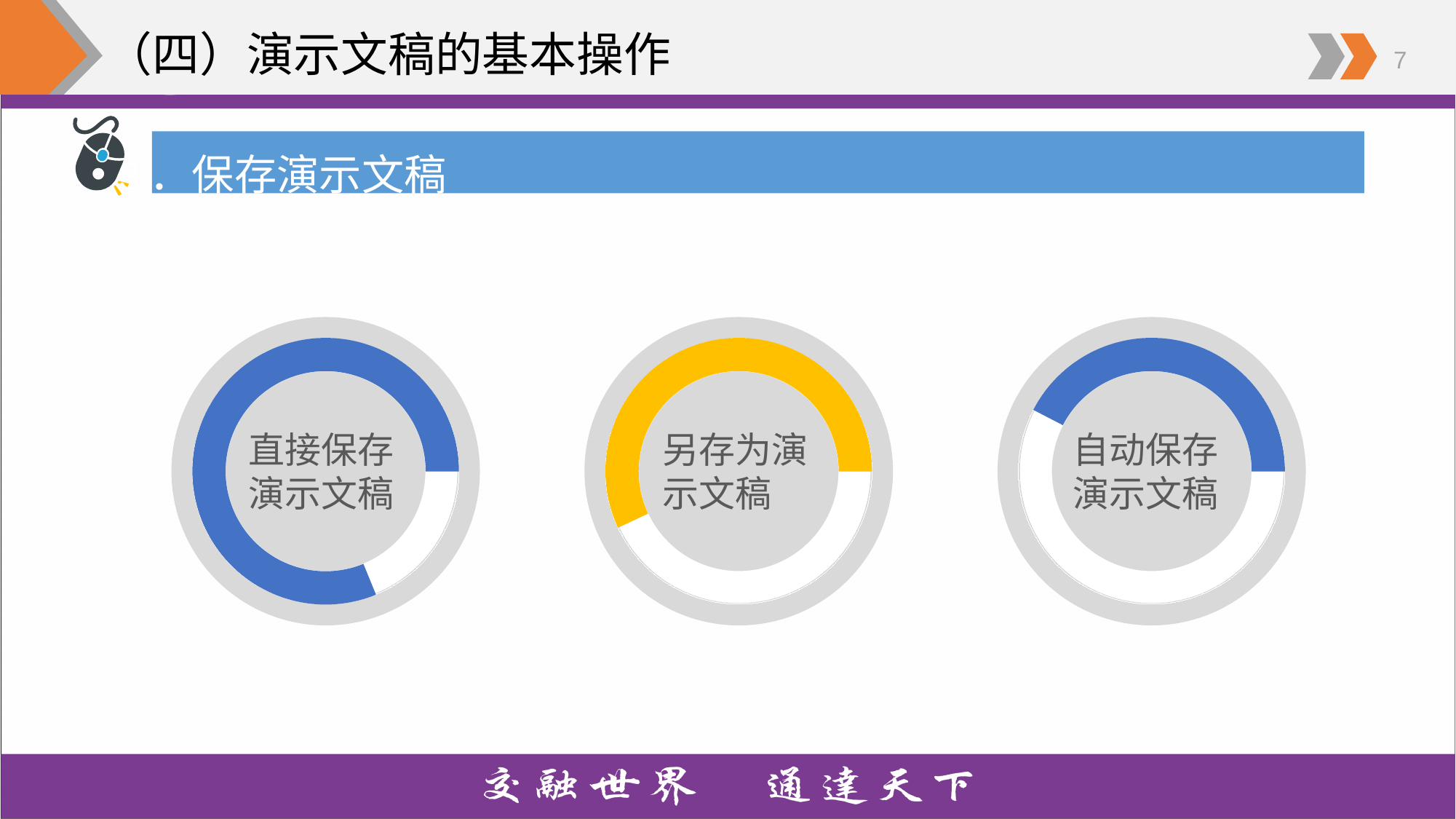

# （四）演示文稿的基本操作

3．保存演示文稿

直接保存演示文稿
另存为演示文稿
自动保存演示文稿